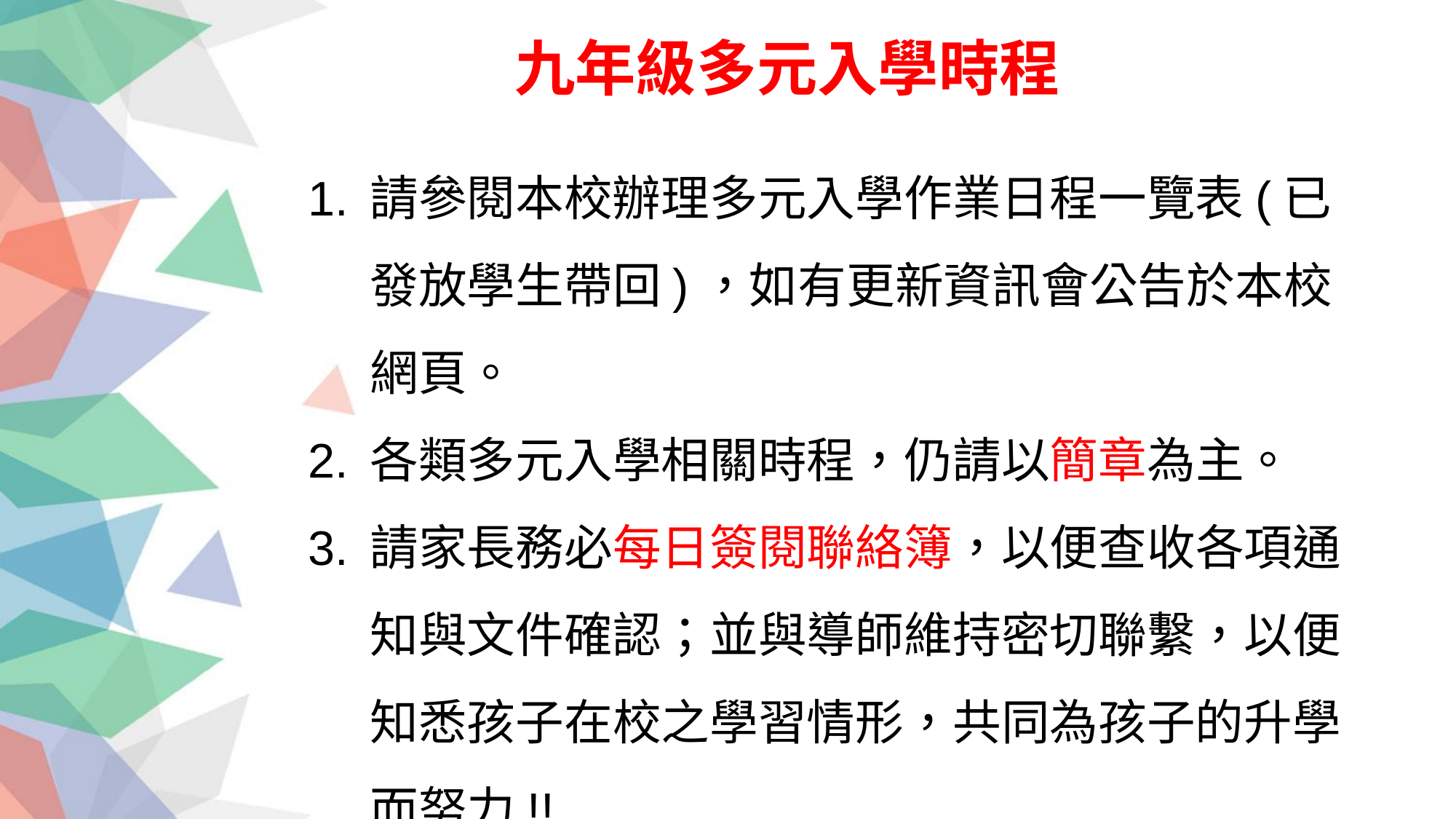

# 九年級多元入學時程
請參閱本校辦理多元入學作業日程一覽表(已發放學生帶回)，如有更新資訊會公告於本校網頁。
各類多元入學相關時程，仍請以簡章為主。
請家長務必每日簽閱聯絡簿，以便查收各項通知與文件確認；並與導師維持密切聯繫，以便知悉孩子在校之學習情形，共同為孩子的升學而努力!!